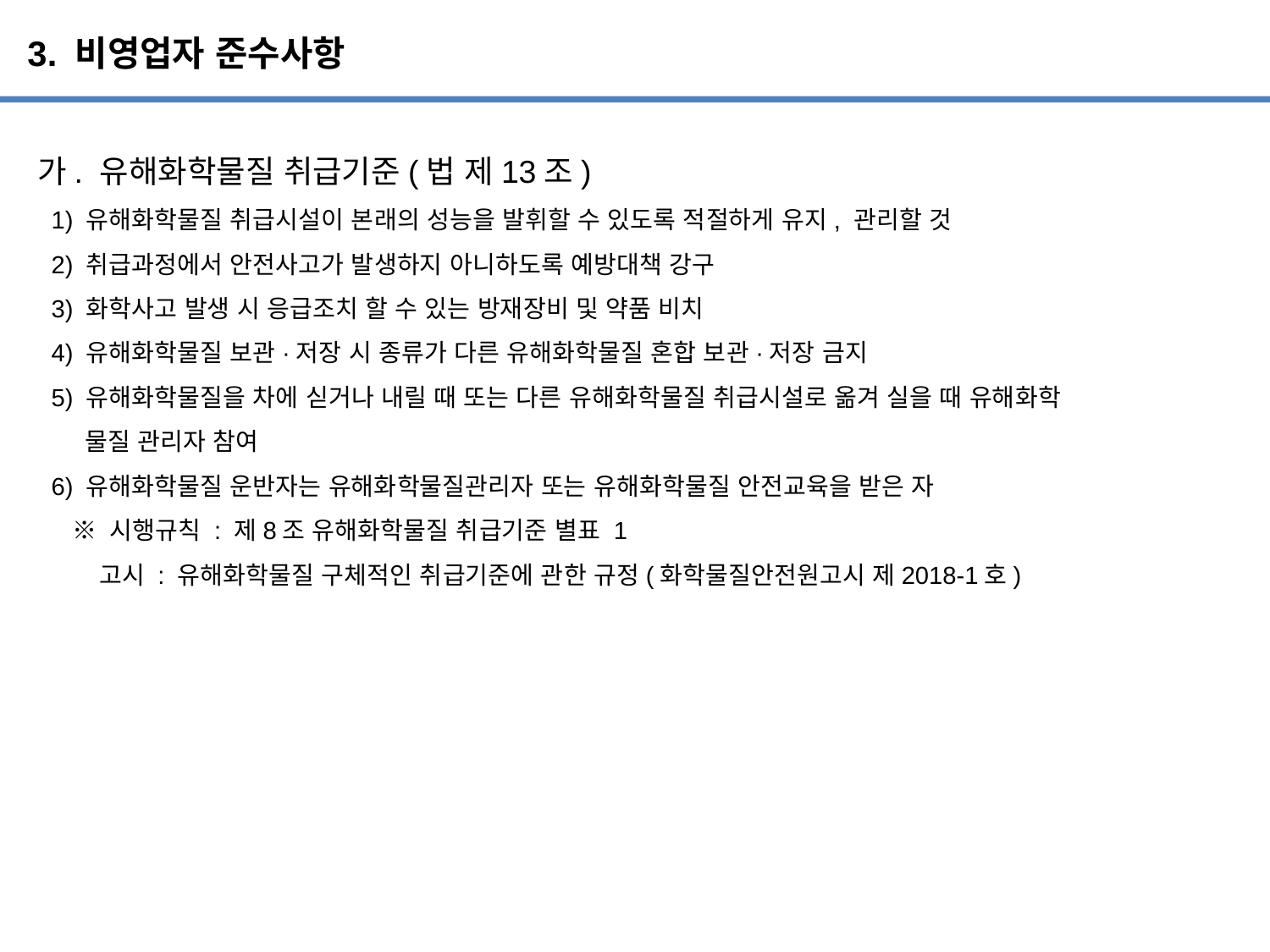

3. 비영업자 준수사항

가. 유해화학물질 취급기준(법 제13조)
  1) 유해화학물질 취급시설이 본래의 성능을 발휘할 수 있도록 적절하게 유지, 관리할 것
  2) 취급과정에서 안전사고가 발생하지 아니하도록 예방대책 강구
  3) 화학사고 발생 시 응급조치 할 수 있는 방재장비 및 약품 비치
  4) 유해화학물질 보관·저장 시 종류가 다른 유해화학물질 혼합 보관·저장 금지
  5) 유해화학물질을 차에 싣거나 내릴 때 또는 다른 유해화학물질 취급시설로 옮겨 실을 때 유해화학
      물질 관리자 참여
  6) 유해화학물질 운반자는 유해화학물질관리자 또는 유해화학물질 안전교육을 받은 자
     ※ 시행규칙 : 제8조 유해화학물질 취급기준 별표 1
        고시 : 유해화학물질 구체적인 취급기준에 관한 규정(화학물질안전원고시 제2018-1호)